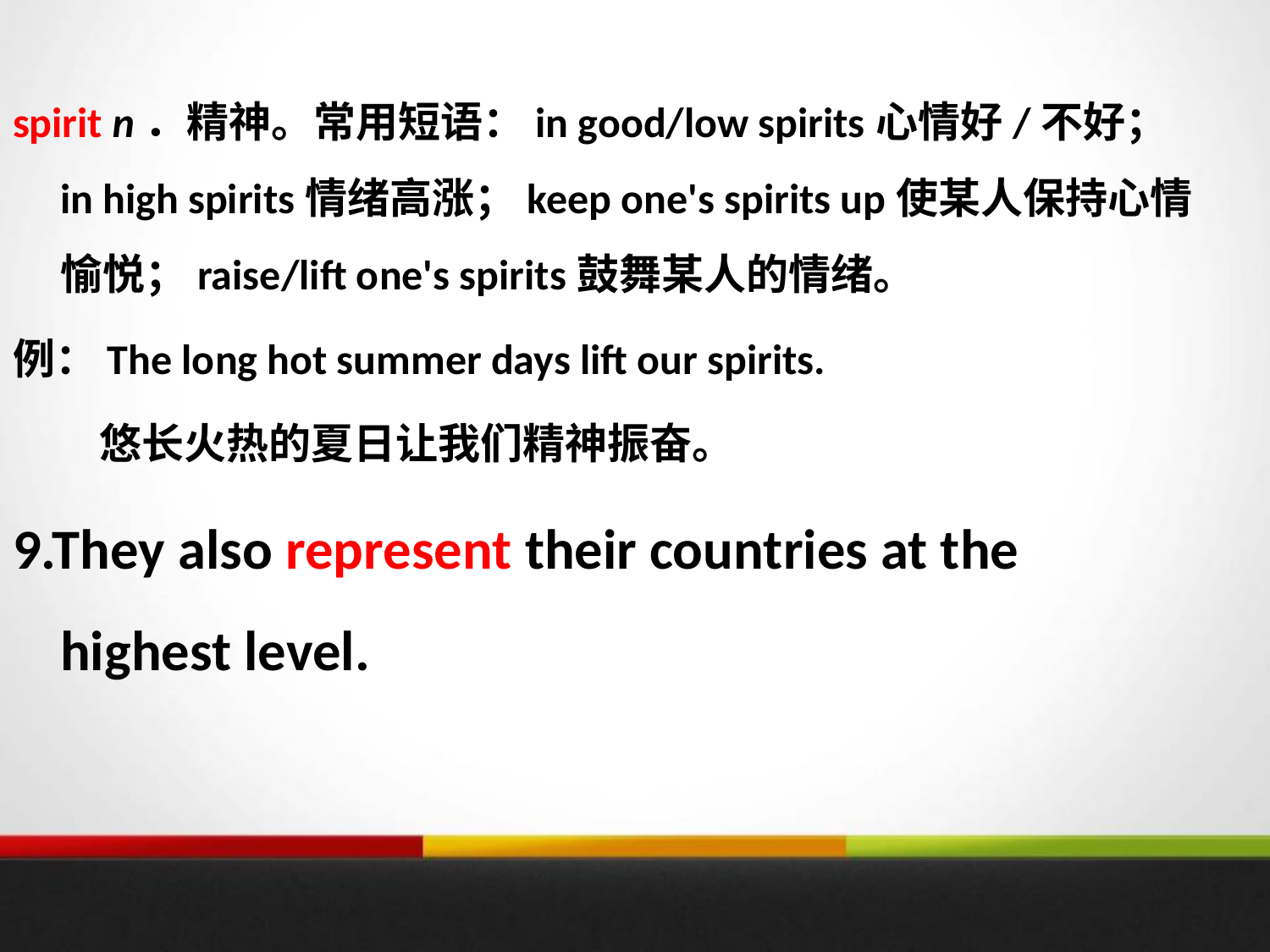

spirit n．精神。常用短语：in good/low spirits心情好/不好；in high spirits情绪高涨；keep one's spirits up使某人保持心情愉悦；raise/lift one's spirits鼓舞某人的情绪。
例：The long hot summer days lift our spirits.
        悠长火热的夏日让我们精神振奋。
9.They also represent their countries at the highest level.